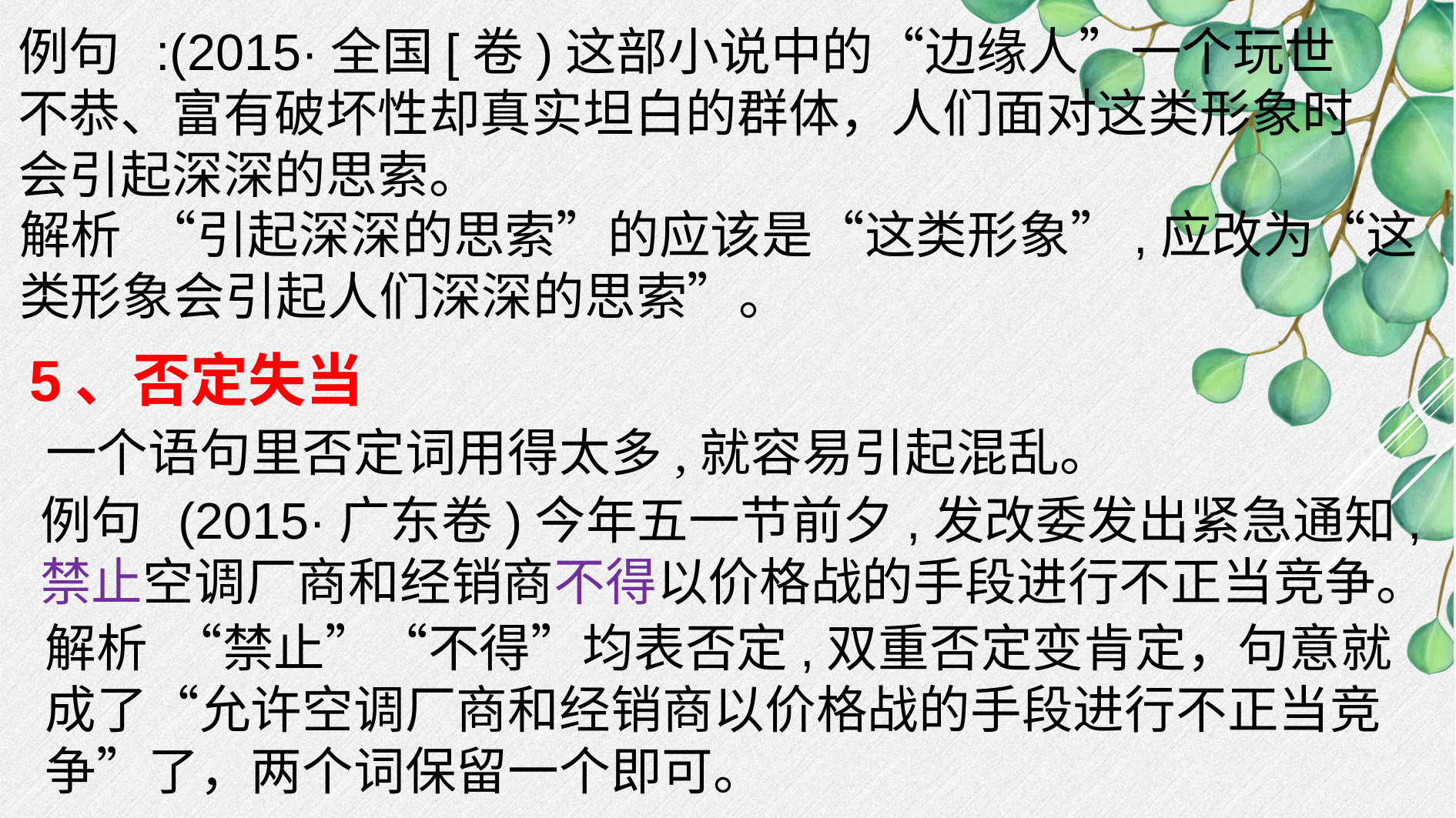

例句  :(2015·全国[卷)这部小说中的“边缘人”一个玩世不恭、富有破坏性却真实坦白的群体，人们面对这类形象时会引起深深的思索。
解析  “引起深深的思索”的应该是“这类形象”,应改为“这类形象会引起人们深深的思索”。
5、否定失当
一个语句里否定词用得太多,就容易引起混乱。
例句  (2015·广东卷)今年五一节前夕,发改委发出紧急通知,禁止空调厂商和经销商不得以价格战的手段进行不正当竞争。
解析  “禁止”“不得”均表否定,双重否定变肯定，句意就成了“允许空调厂商和经销商以价格战的手段进行不正当竞争”了，两个词保留一个即可。